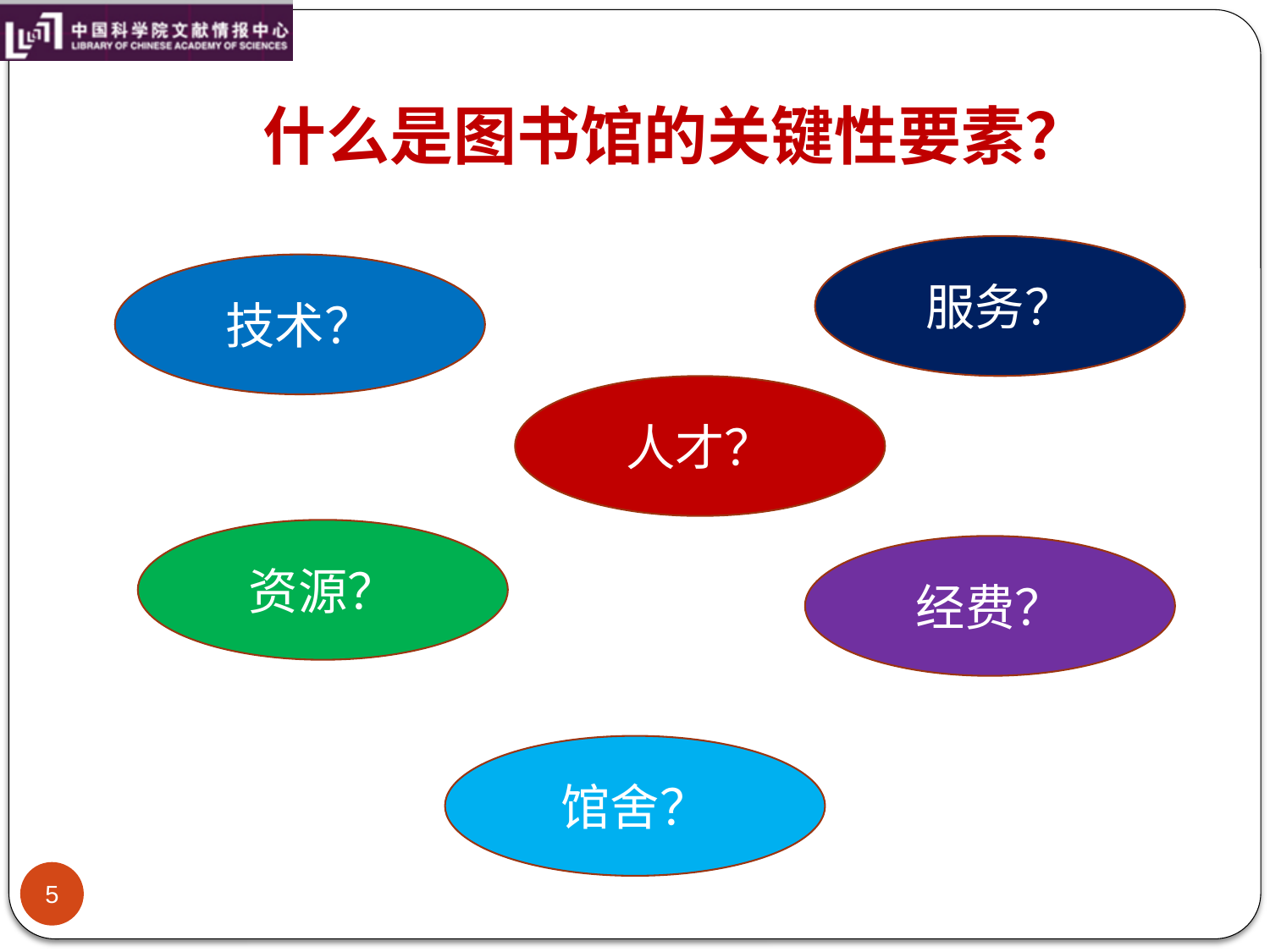

# 什么是图书馆的关键性要素？

服务？
技术？
人才？
资源？
经费？
馆舍？

5